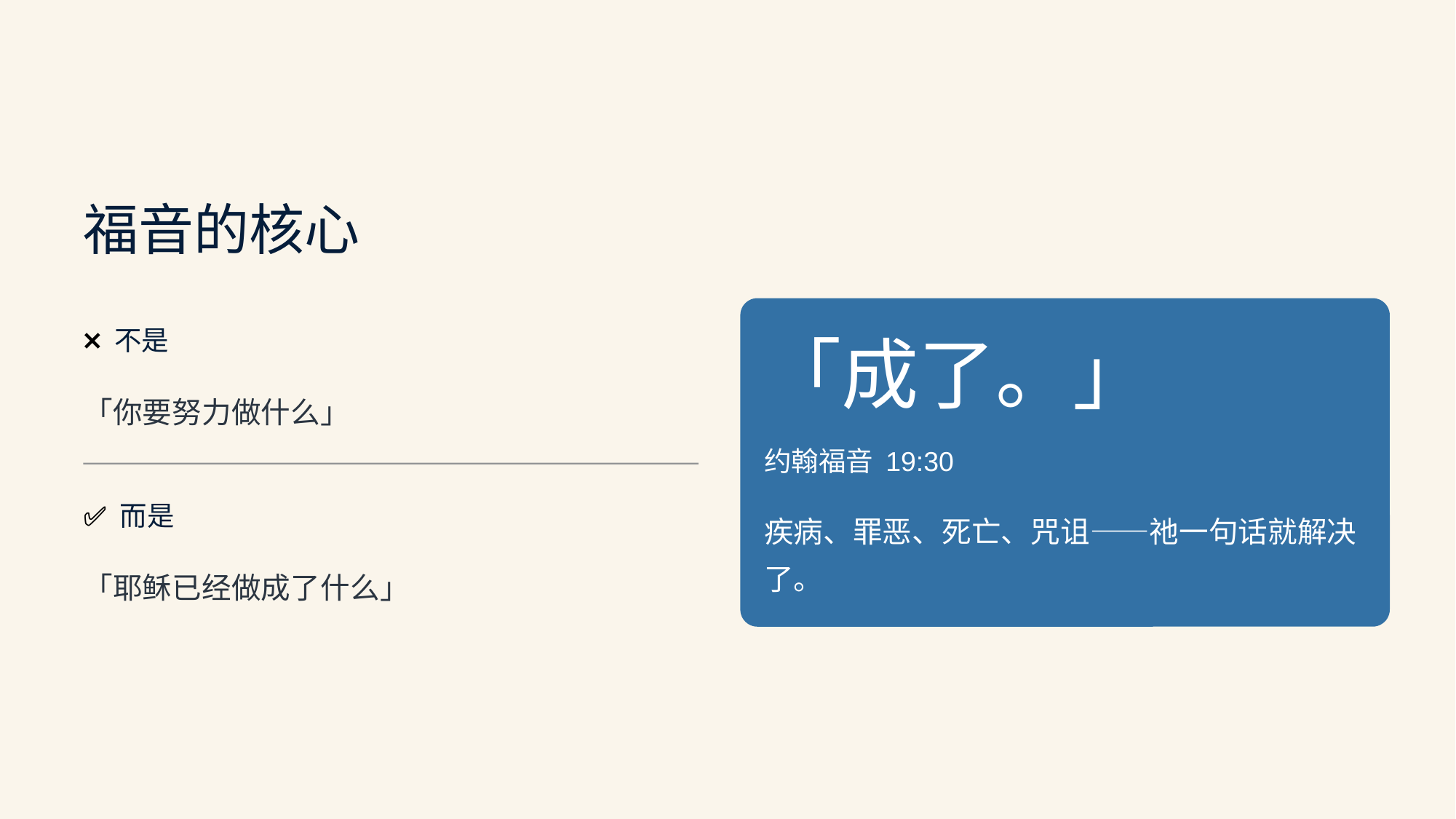

福音的核心

❌ 不是
「成了。」
「你要努力做什么」
约翰福音 19:30

✅ 而是
疾病、罪恶、死亡、咒诅——祂一句话就解决了。
「耶稣已经做成了什么」